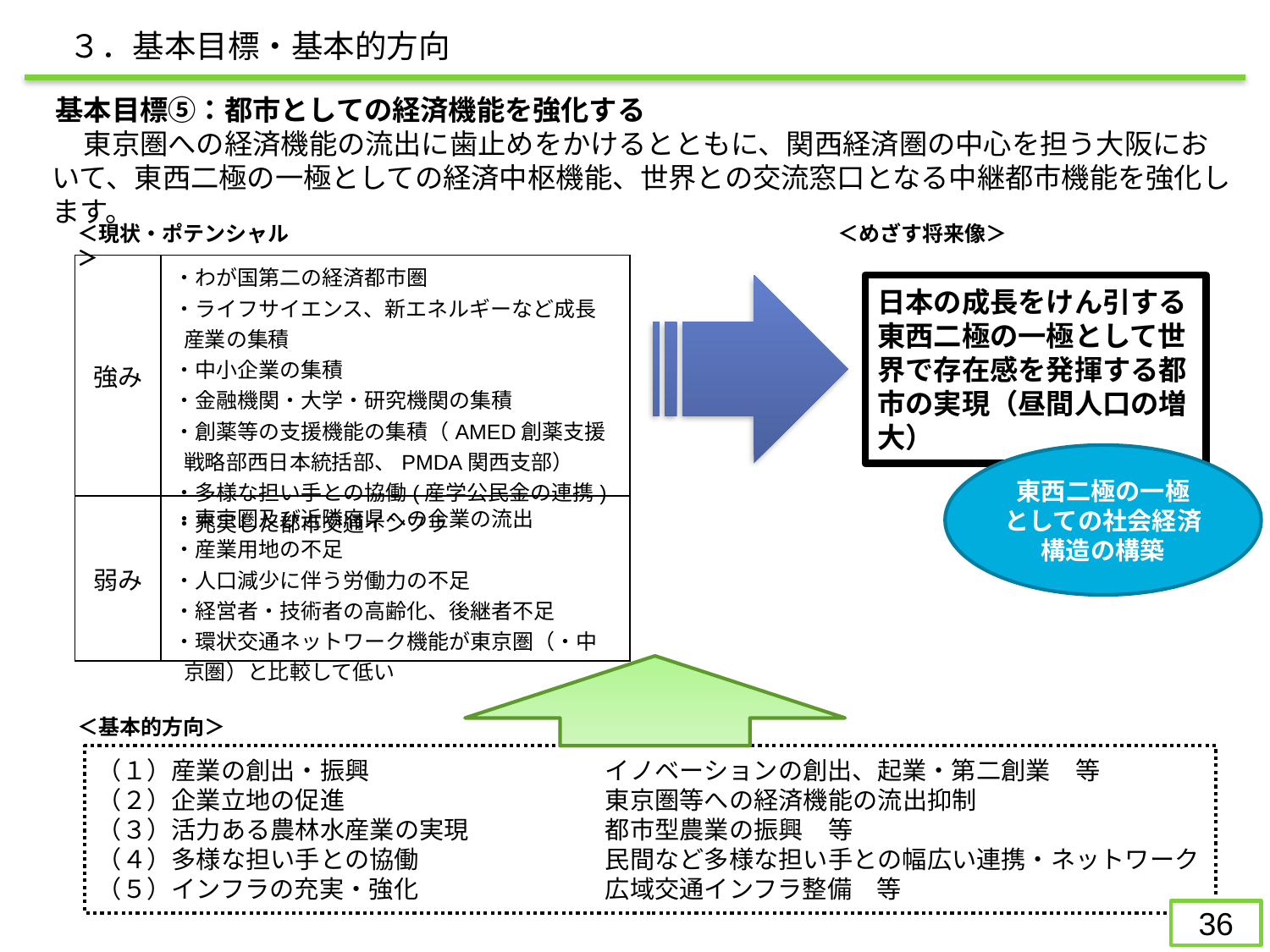

３．基本目標・基本的方向
　基本目標⑤：都市としての経済機能を強化する
　　東京圏への経済機能の流出に歯止めをかけるとともに、関西経済圏の中心を担う大阪において、東西二極の一極としての経済中枢機能、世界との交流窓口となる中継都市機能を強化します。
＜現状・ポテンシャル＞
＜めざす将来像＞
| 強み | ・わが国第二の経済都市圏 ・ライフサイエンス、新エネルギーなど成長産業の集積 ・中小企業の集積 ・金融機関・大学・研究機関の集積 ・創薬等の支援機能の集積（AMED創薬支援戦略部西日本統括部、PMDA関西支部） ・多様な担い手との協働(産学公民金の連携) ・充実した都市交通インフラ |
| --- | --- |
| 弱み | ・東京圏及び近隣府県への企業の流出 ・産業用地の不足 ・人口減少に伴う労働力の不足 ・経営者・技術者の高齢化、後継者不足 ・環状交通ネットワーク機能が東京圏（・中京圏）と比較して低い |

日本の成長をけん引する東西二極の一極として世界で存在感を発揮する都市の実現（昼間人口の増大）
東西二極の一極
としての社会経済
構造の構築

＜基本的方向＞
（１）産業の創出・振興		イノベーションの創出、起業・第二創業　等
（２）企業立地の促進			東京圏等への経済機能の流出抑制
（３）活力ある農林水産業の実現		都市型農業の振興　等
（４）多様な担い手との協働		民間など多様な担い手との幅広い連携・ネットワーク
（５）インフラの充実・強化		広域交通インフラ整備　等
36